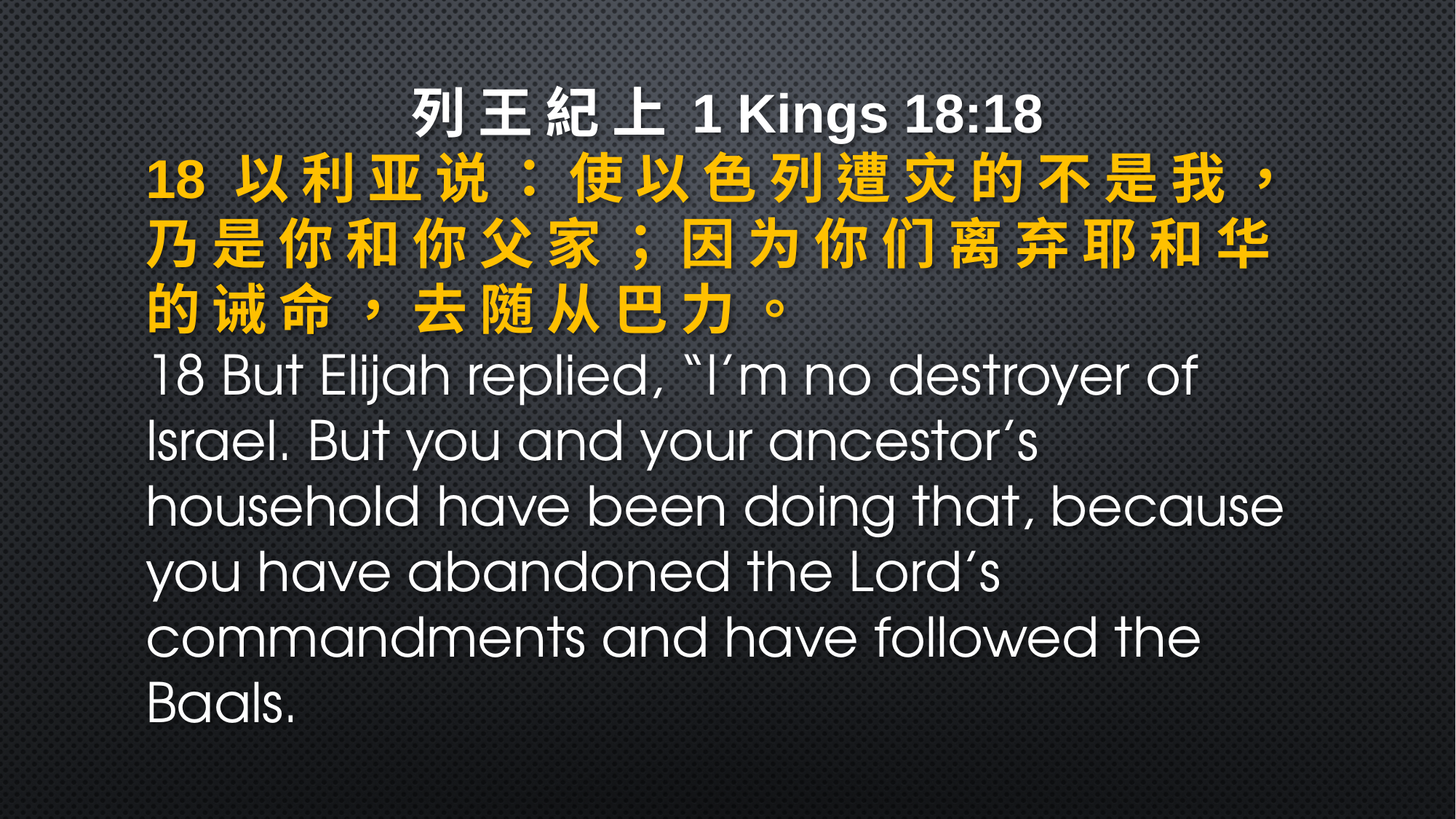

列 王 紀 上 1 Kings 18:18
18 以 利 亚 说 ： 使 以 色 列 遭 灾 的 不 是 我 ， 乃 是 你 和 你 父 家 ； 因 为 你 们 离 弃 耶 和 华 的 诫 命 ， 去 随 从 巴 力 。
18 But Elijah replied, “I’m no destroyer of Israel. But you and your ancestor’s household have been doing that, because you have abandoned the Lord’s commandments and have followed the Baals.